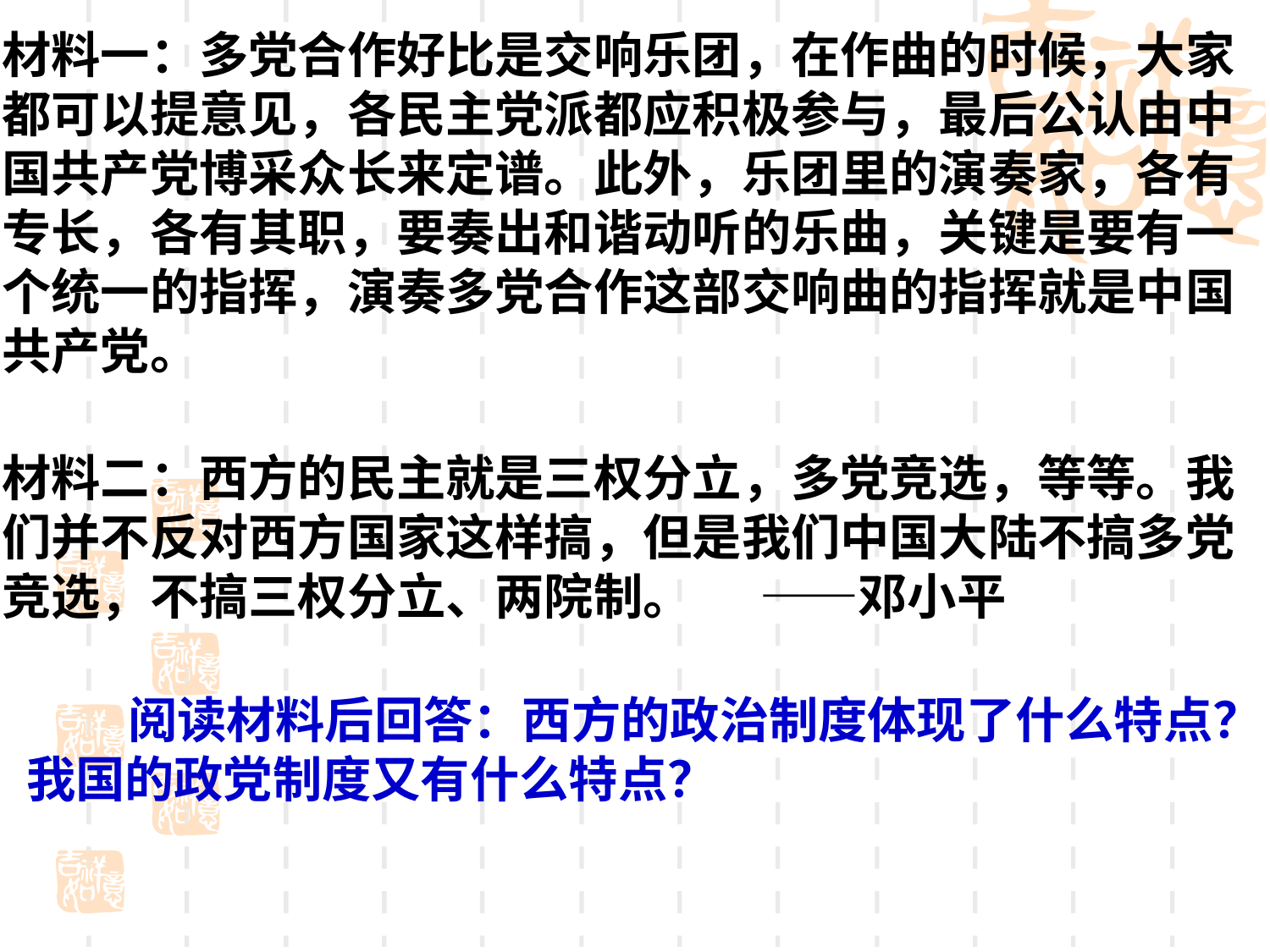

材料一：多党合作好比是交响乐团，在作曲的时候，大家都可以提意见，各民主党派都应积极参与，最后公认由中国共产党博采众长来定谱。此外，乐团里的演奏家，各有专长，各有其职，要奏出和谐动听的乐曲，关键是要有一个统一的指挥，演奏多党合作这部交响曲的指挥就是中国共产党。

材料二：西方的民主就是三权分立，多党竞选，等等。我们并不反对西方国家这样搞，但是我们中国大陆不搞多党竞选，不搞三权分立、两院制。      ——邓小平
        阅读材料后回答：西方的政治制度体现了什么特点？我国的政党制度又有什么特点？